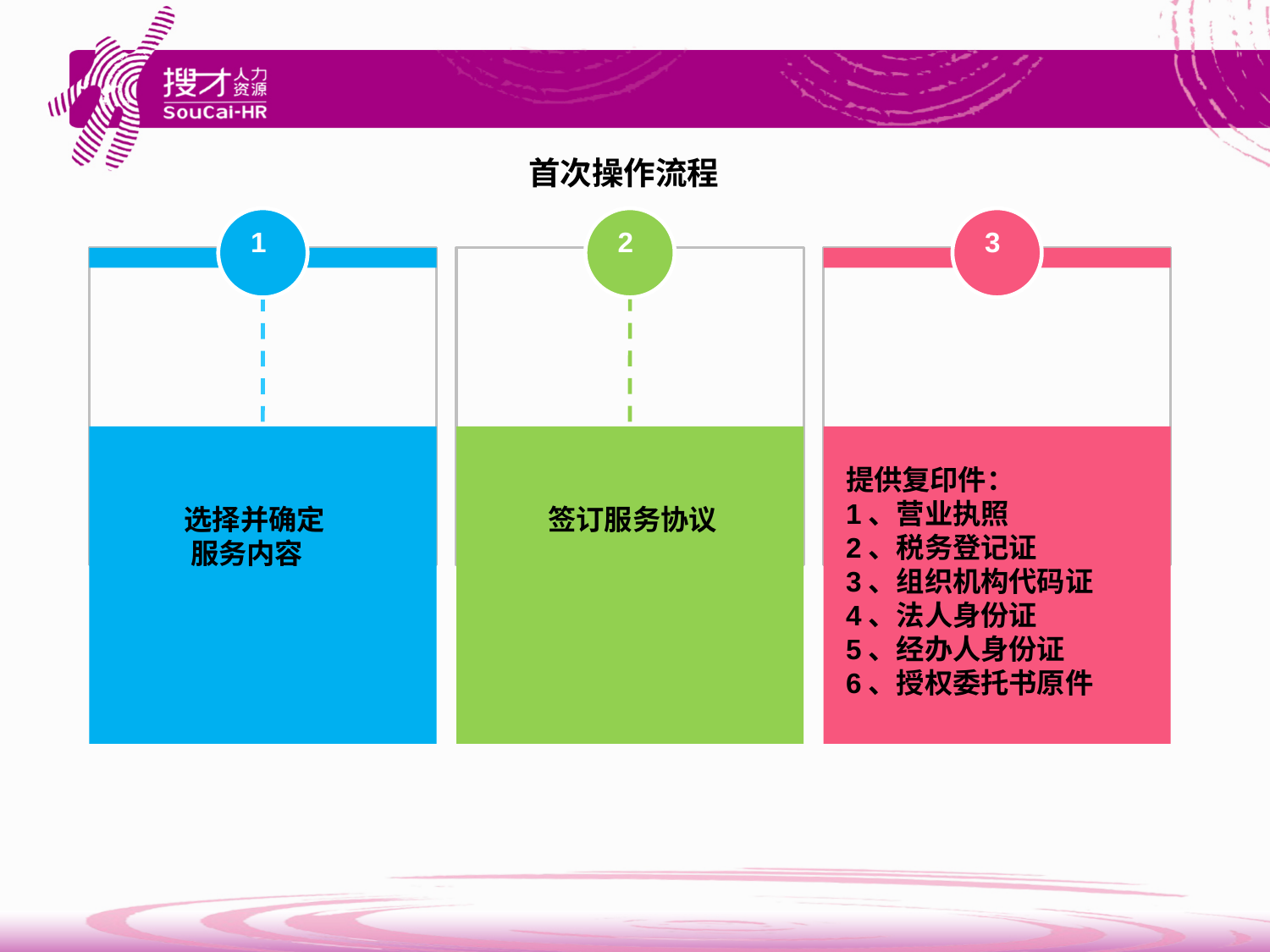

首次操作流程

1

2

3

提供复印件：
1、营业执照
2、税务登记证
3、组织机构代码证
4、法人身份证
5、经办人身份证
6、授权委托书原件
 选择并确定
  服务内容
签订服务协议